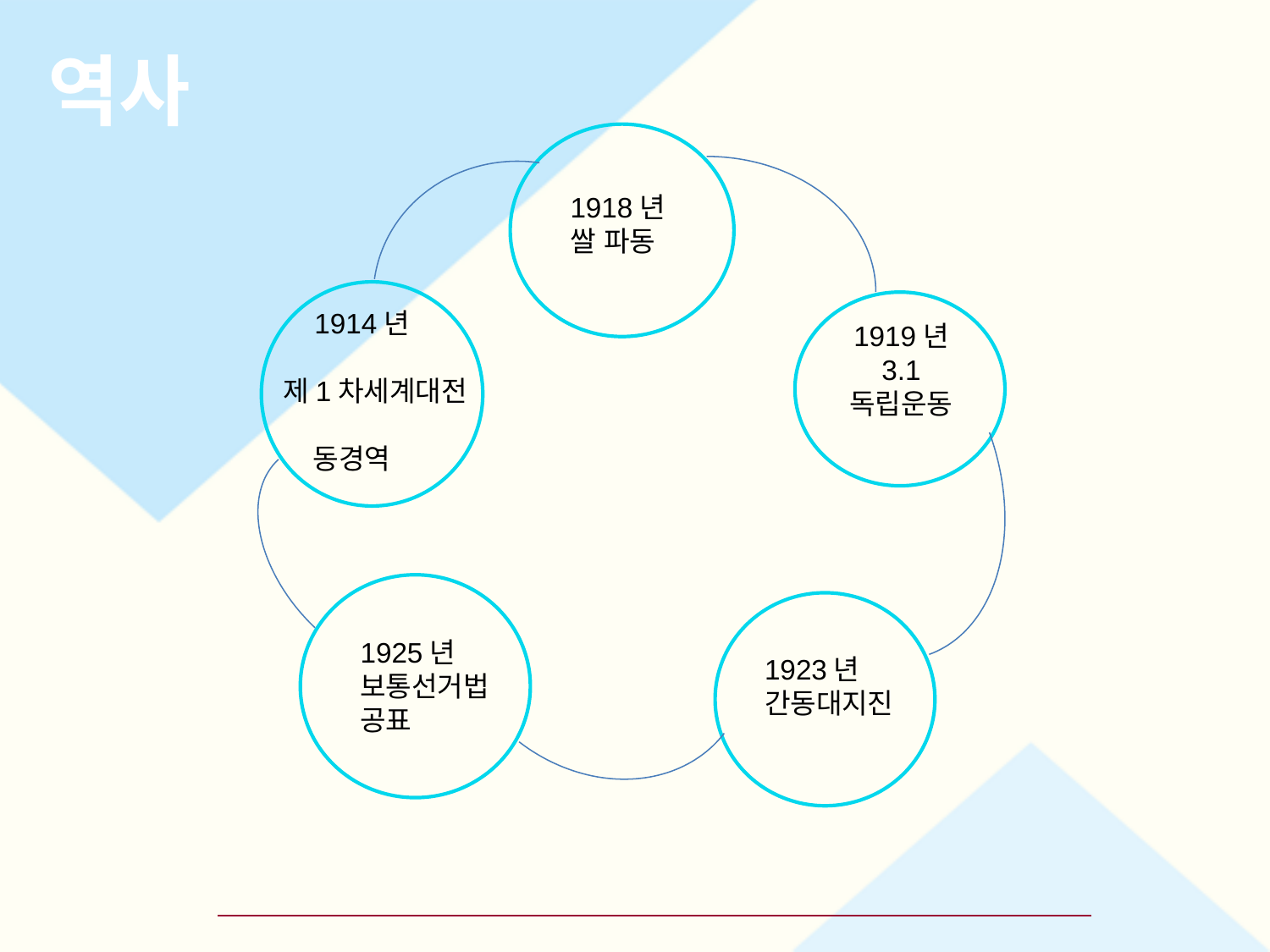

역사

1918년
쌀 파동

    1914년

제1차세계대전

   동경역
1919년
3.1
독립운동

1925년
보통선거법 공표
1923년
간동대지진